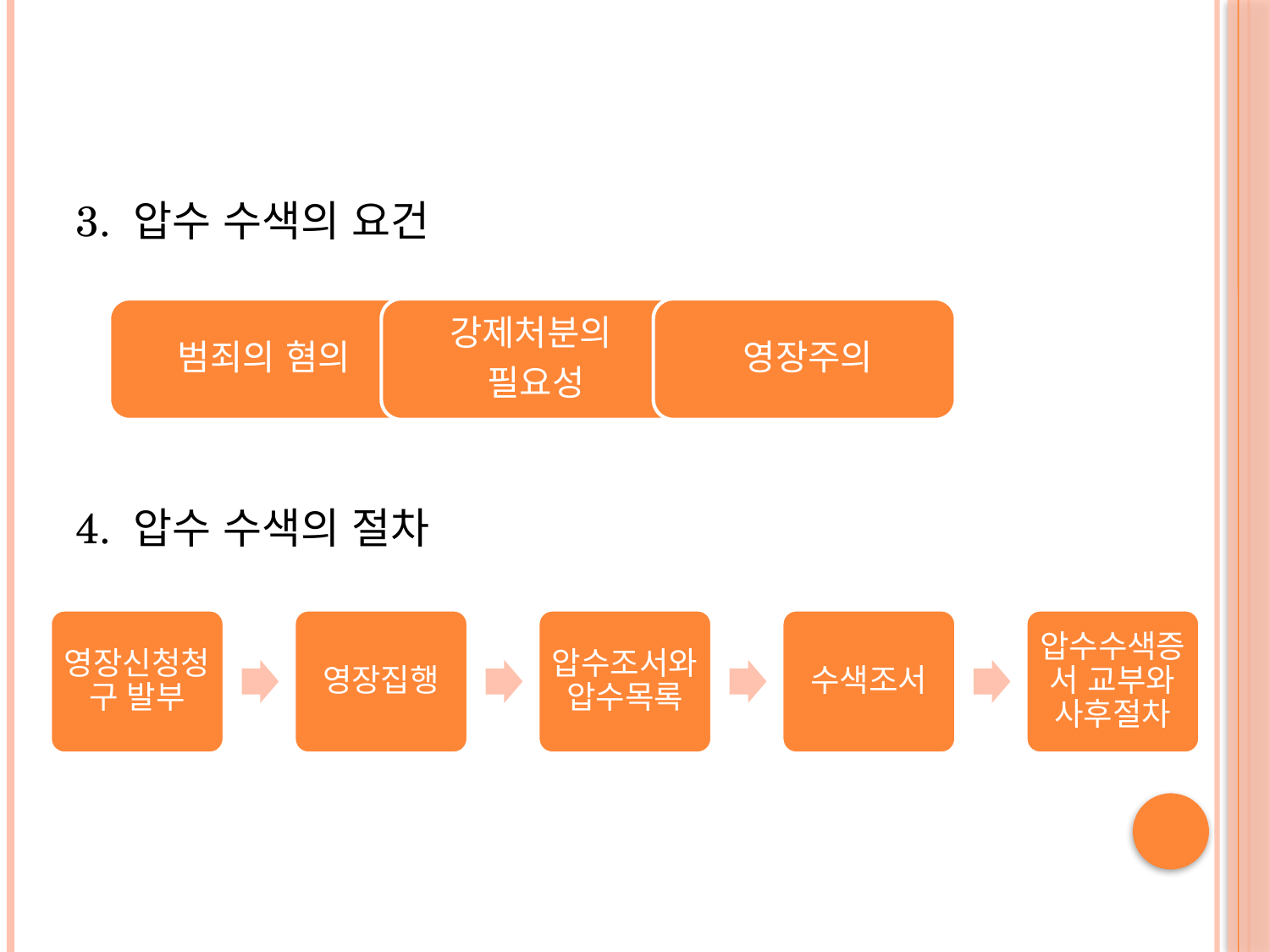

#
3. 압수 수색의 요건

4. 압수 수색의 절차
범죄의 혐의
강제처분의
필요성
영장주의
영장신청청구 발부

영장집행

압수조서와 압수목록

수색조서

압수수색증서 교부와 사후절차